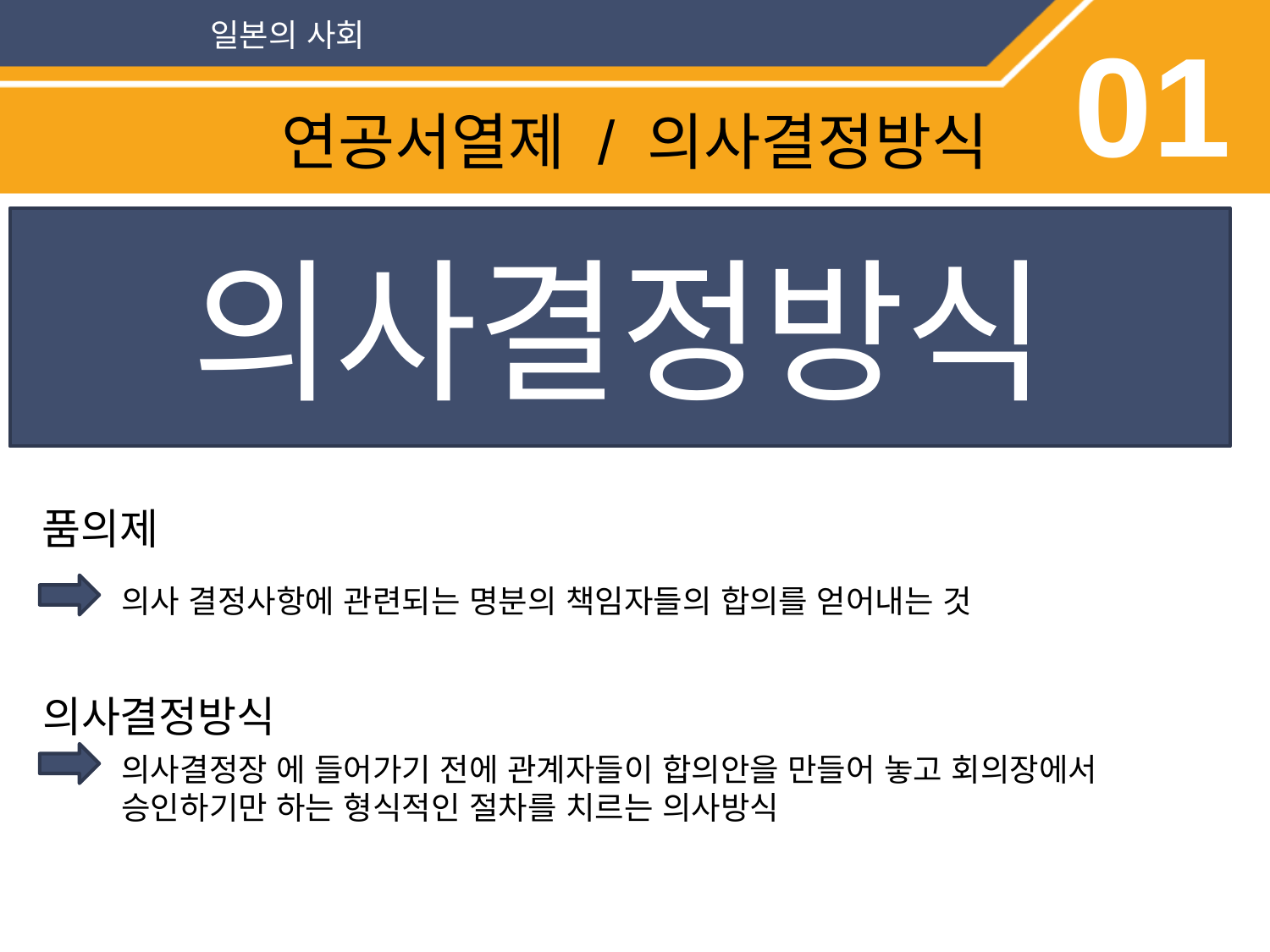

일본의 사회
01
연공서열제 / 의사결정방식
의사결정방식
능력이나 성과에 상관없이 근속연수, 연령에 따라
급여 또는 지위 등에서 대우받는 제도

능력이 우수하더라도 앞사람을 제쳐 갈 수 없다.
품의제

의사 결정사항에 관련되는 명분의 책임자들의 합의를 얻어내는 것
의사결정방식

의사결정장 에 들어가기 전에 관계자들이 합의안을 만들어 놓고 회의장에서 승인하기만 하는 형식적인 절차를 치르는 의사방식